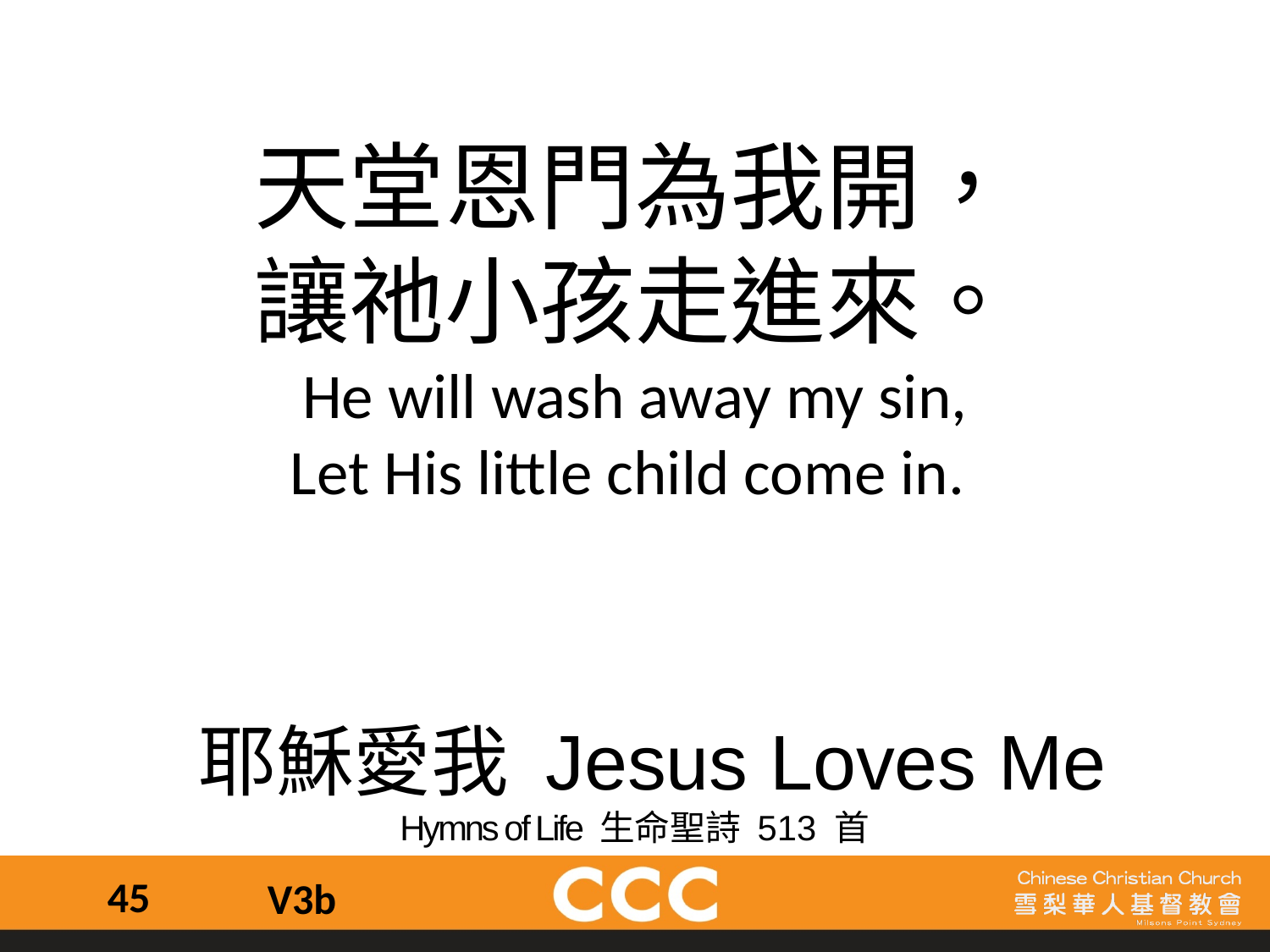

天堂恩門為我開，
讓祂小孩走進來。
He will wash away my sin,
Let His little child come in.
 耶穌愛我 Jesus Loves Me
Hymns of Life 生命聖詩 513 首
45
V3b